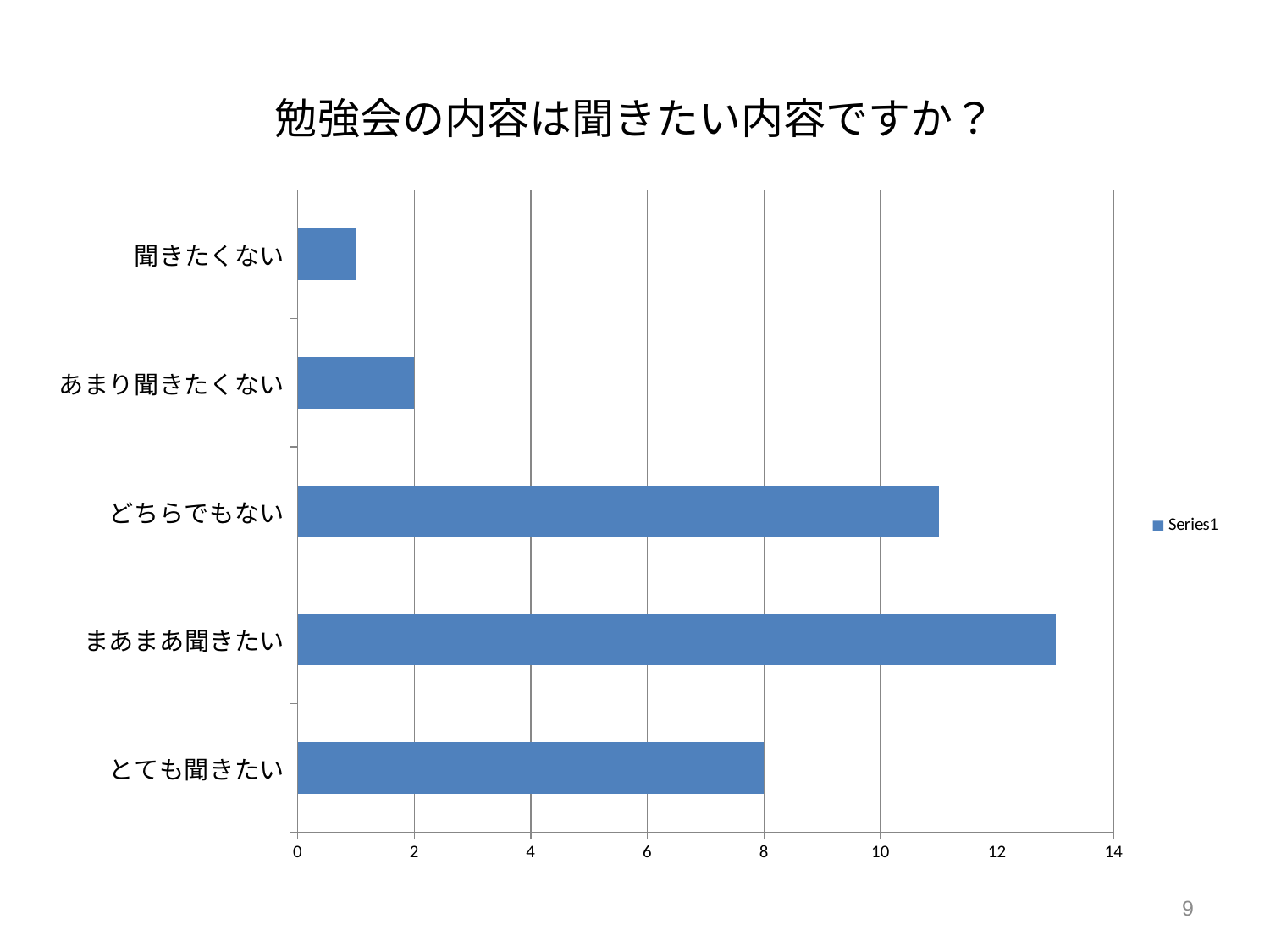

# 勉強会の内容は聞きたい内容ですか？

### Chart

| Category |  |
|---|---|
| とても聞きたい | 8.0 |
| まあまあ聞きたい | 13.0 |
| どちらでもない | 11.0 |
| あまり聞きたくない | 2.0 |
| 聞きたくない | 1.0 |
9